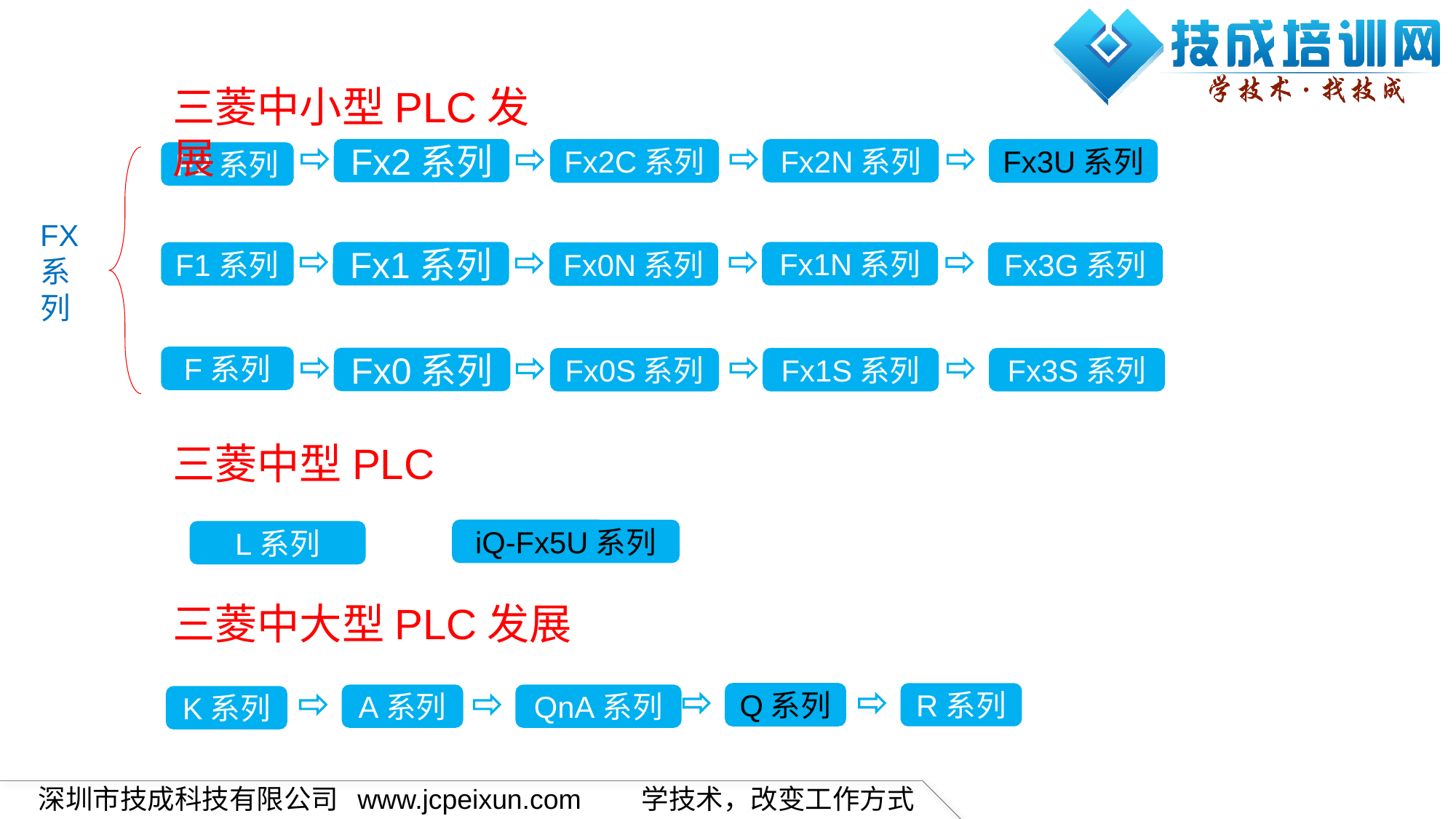

三菱中小型PLC发展
Fx2系列
Fx2N系列
Fx3U系列
Fx2C系列
F2系列

FX系列
Fx1系列
Fx1N系列
F1系列
Fx3G系列
Fx0N系列

F系列
Fx0系列
Fx1S系列
Fx3S系列
Fx0S系列

三菱中型PLC
iQ-Fx5U系列
L系列
三菱中大型PLC发展
Q系列
R系列
A系列
QnA系列
K系列